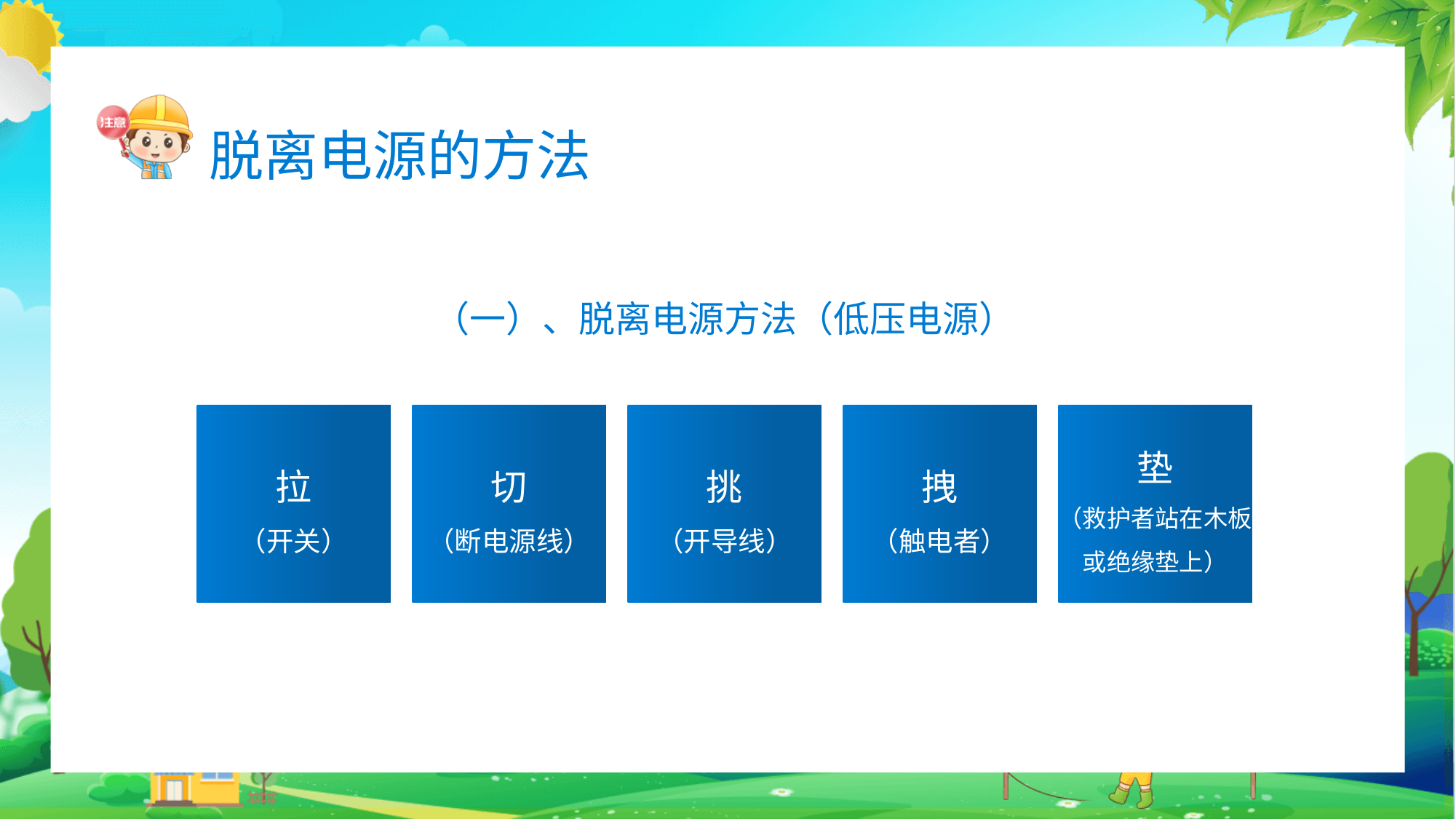

（一）、脱离电源方法（低压电源）
拉
（开关）
切
（断电源线）
挑
（开导线）
拽
（触电者）
垫
（救护者站在木板或绝缘垫上）
PPT下载 http://www.1ppt.com/xiazai/